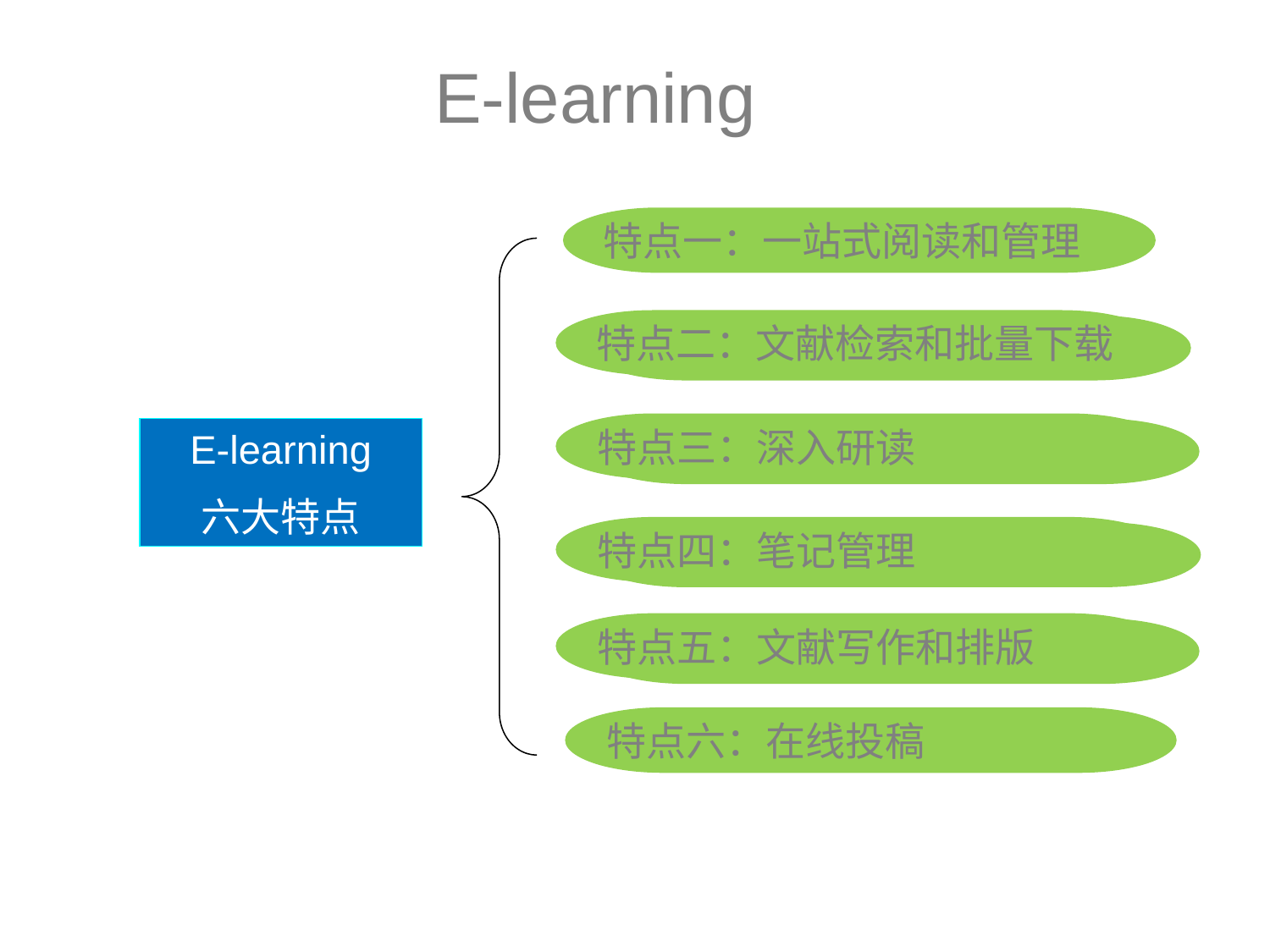

E-learning
特点一：一站式阅读和管理

特点二：文献检索和批量下载
特点二：文献检索和批量下
特点三：深入研读
特点三：深入研读
E-learning
六大特点
特点四：笔记管理
特点四：笔记管理
特点五：文献写作和排版
特点五：文献写作和排版
特点六：在线投稿